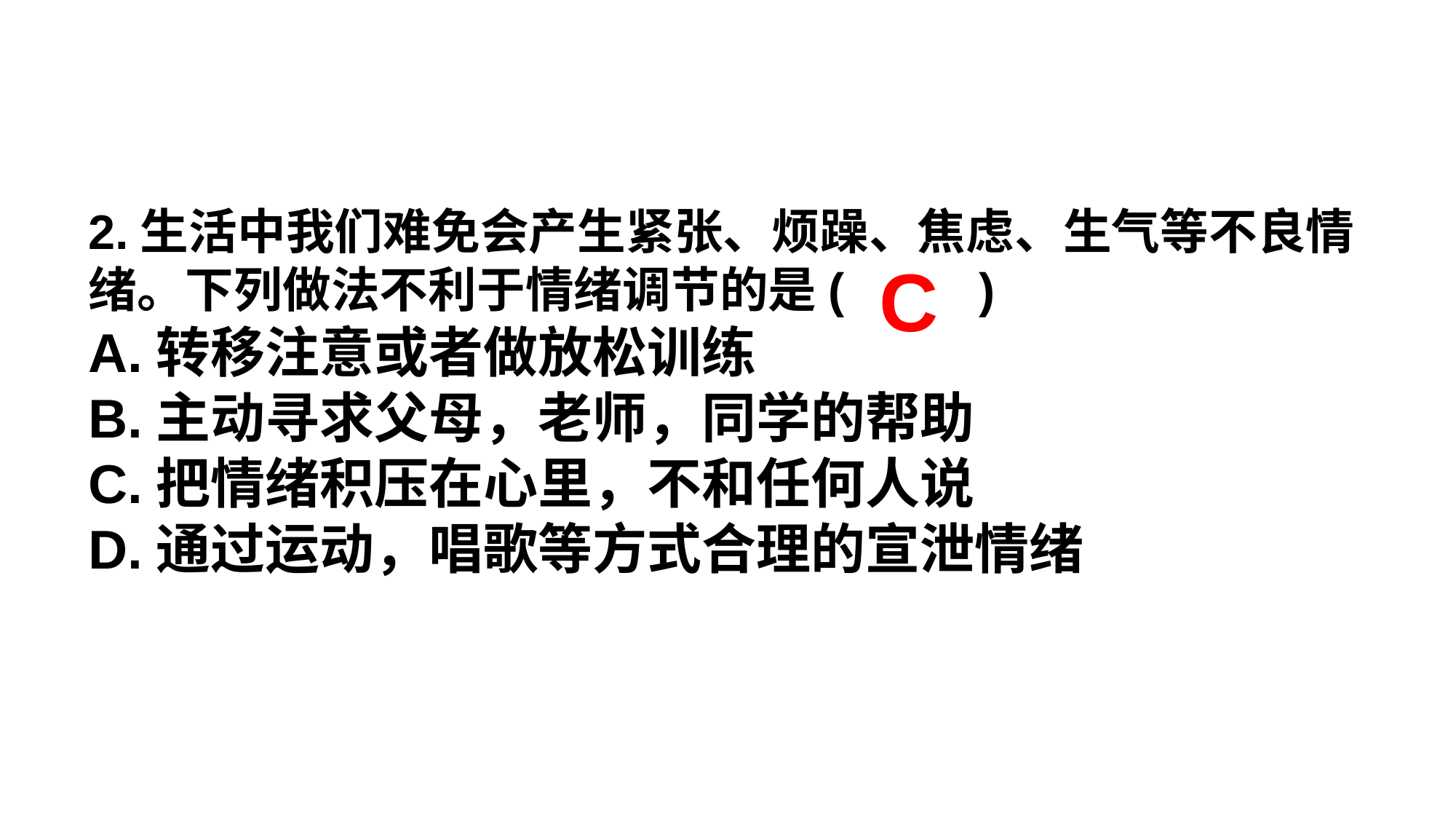

2.生活中我们难免会产生紧张、烦躁、焦虑、生气等不良情绪。下列做法不利于情绪调节的是(          )
A.转移注意或者做放松训练
B.主动寻求父母，老师，同学的帮助
C.把情绪积压在心里，不和任何人说
D.通过运动，唱歌等方式合理的宣泄情绪
C